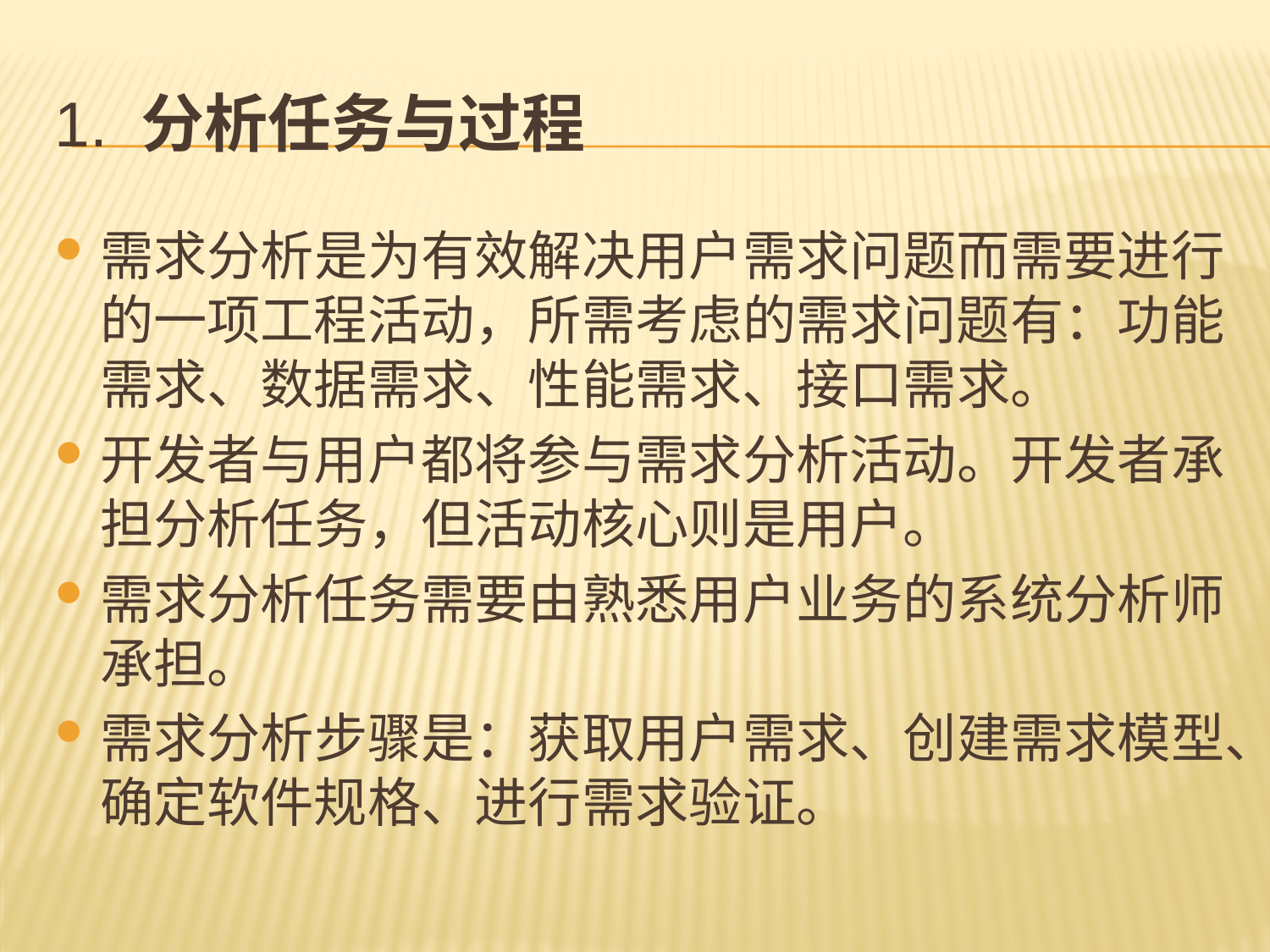

# 1. 分析任务与过程
需求分析是为有效解决用户需求问题而需要进行的一项工程活动，所需考虑的需求问题有：功能需求、数据需求、性能需求、接口需求。
开发者与用户都将参与需求分析活动。开发者承担分析任务，但活动核心则是用户。
需求分析任务需要由熟悉用户业务的系统分析师承担。
需求分析步骤是：获取用户需求、创建需求模型、确定软件规格、进行需求验证。